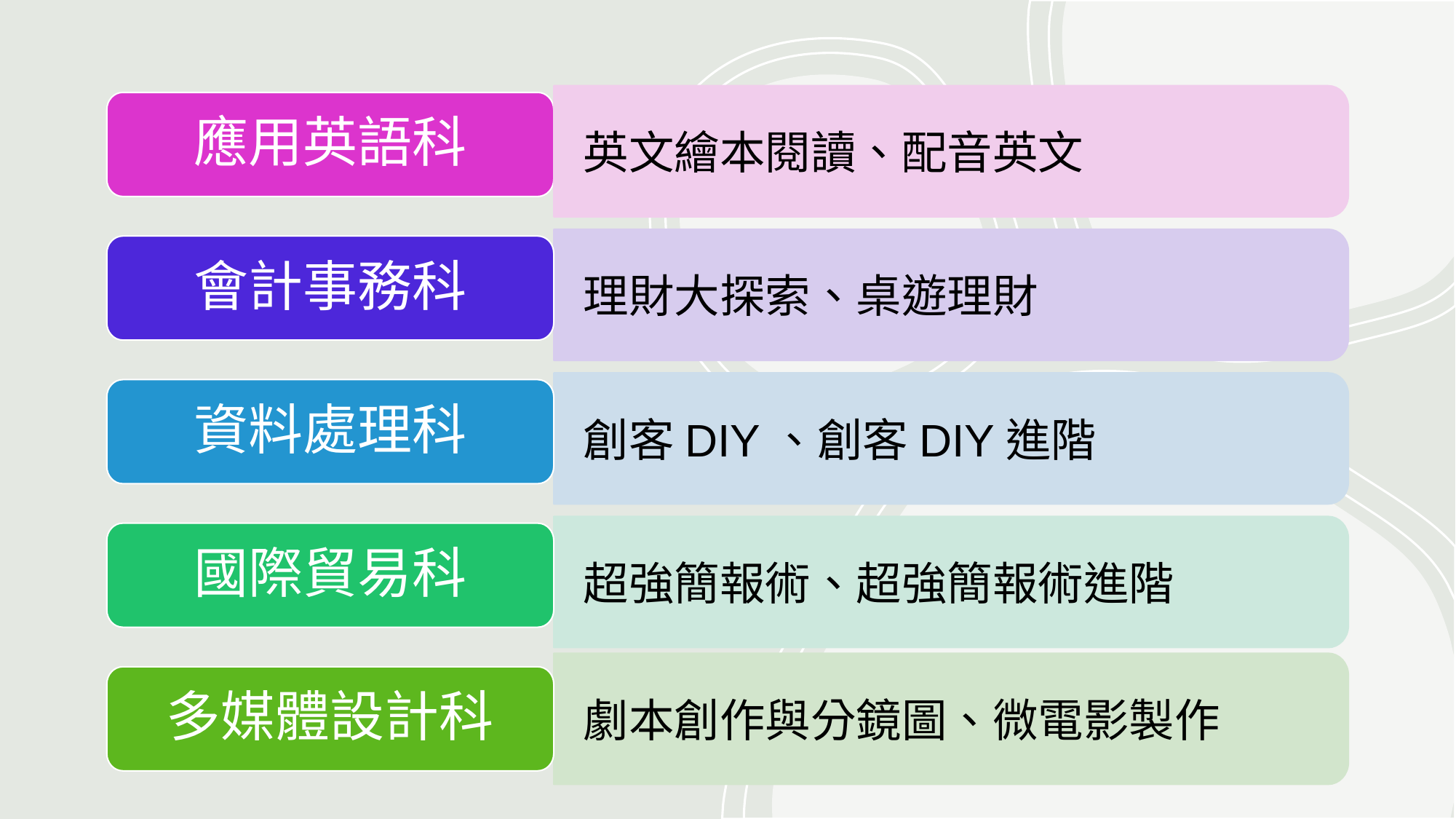

英文繪本閱讀、配音英文
應用英語科
理財大探索、桌遊理財
會計事務科
創客DIY、創客DIY進階
資料處理科
超強簡報術、超強簡報術進階
國際貿易科
劇本創作與分鏡圖、微電影製作
多媒體設計科